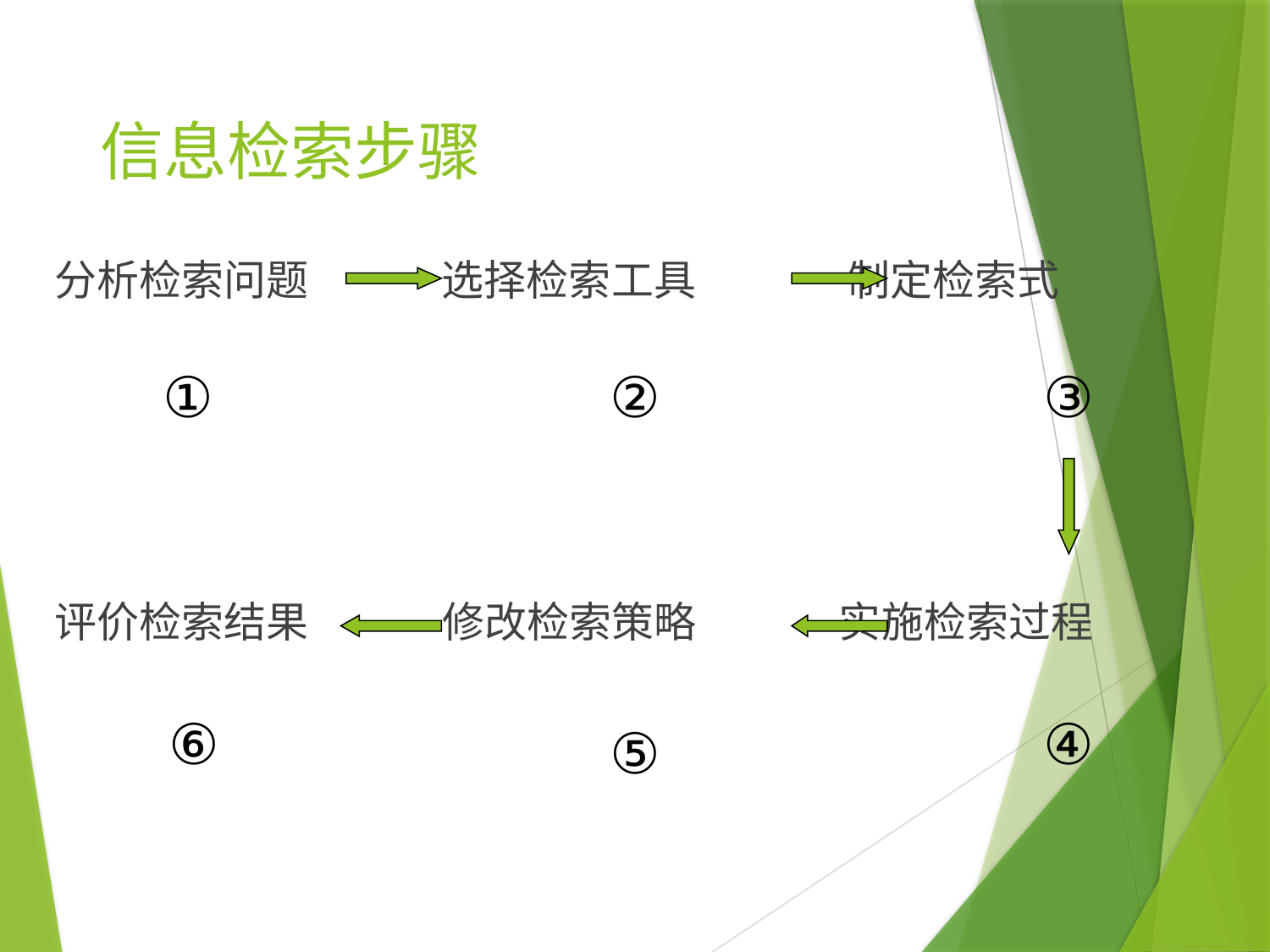

# 信息检索步骤
分析检索问题              选择检索工具                制定检索式

评价检索结果              修改检索策略               实施检索过程

①
②
③

⑥
④
⑤